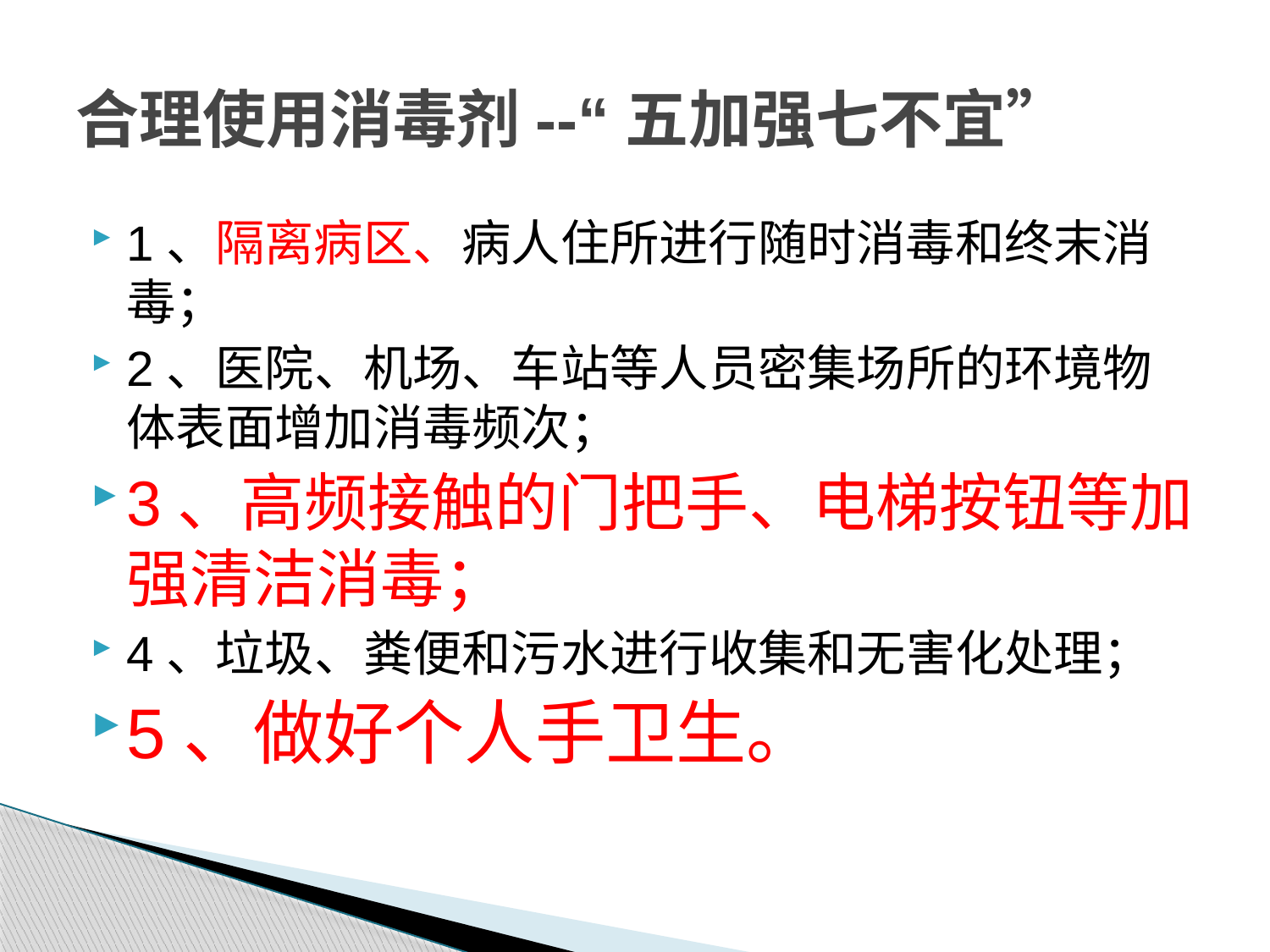

# 合理使用消毒剂--“五加强七不宜”
1、隔离病区、病人住所进行随时消毒和终末消毒；
2、医院、机场、车站等人员密集场所的环境物体表面增加消毒频次；
3、高频接触的门把手、电梯按钮等加强清洁消毒；
4、垃圾、粪便和污水进行收集和无害化处理；
5、做好个人手卫生。